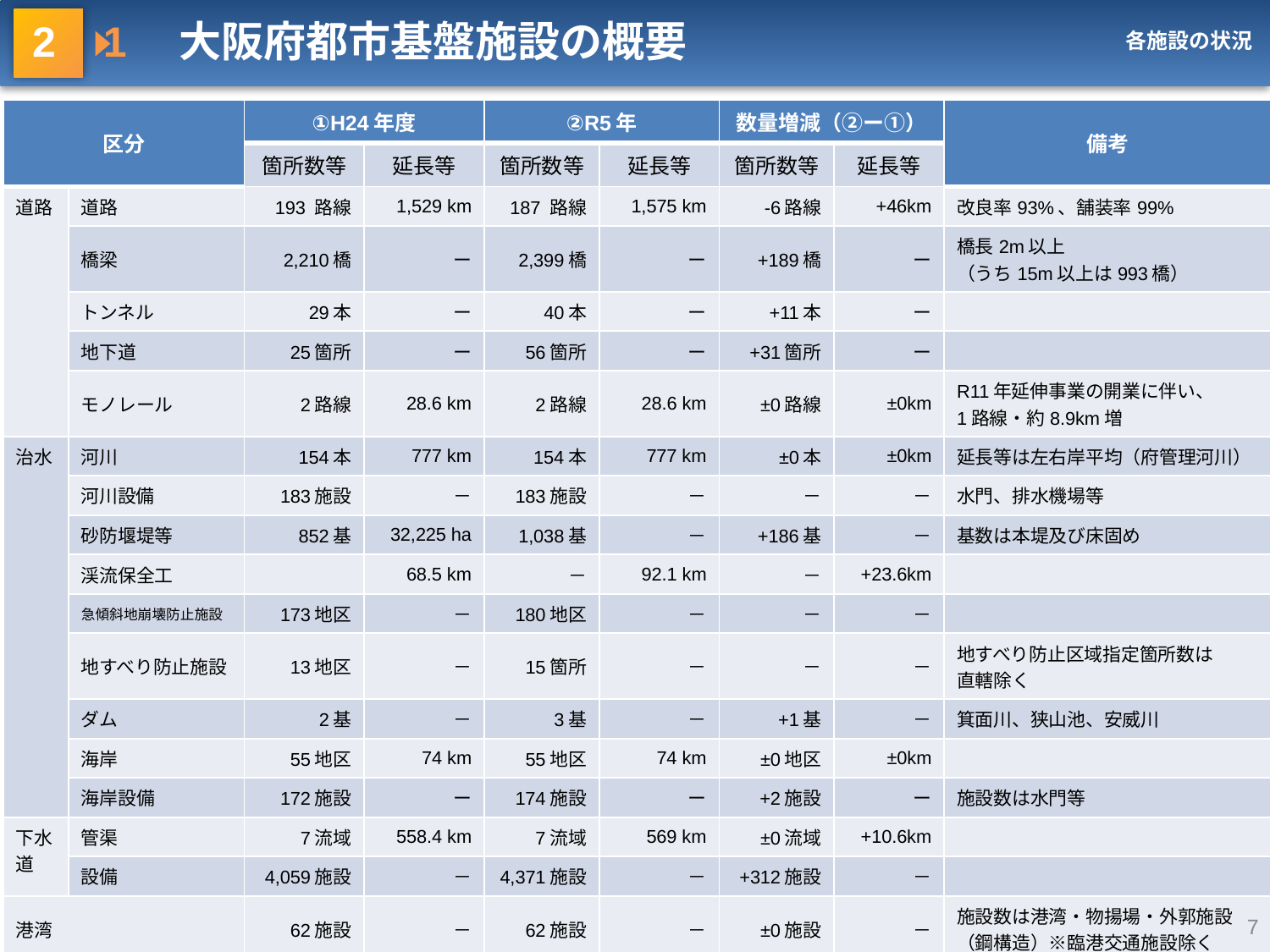

2    1　大阪府都市基盤施設の概要
各施設の状況

| 区分 |  | ①H24年度 |  | ②R5年 |  | 数量増減（②ー①） |  | 備考 |
| --- | --- | --- | --- | --- | --- | --- | --- | --- |
| 区分 |  | 箇所数等 | 延長等 | 箇所数等 | 延長等 | 箇所数等 | 延長等 | 備考 |
| 道路 | 道路 | 193 路線 | 1,529 km | 187 路線 | 1,575 km | -6路線 | +46km | 改良率93%、舗装率99% |
|  | 橋梁 | 2,210橋 | ー | 2,399橋 | ー | +189橋 | ー | 橋長2m以上 （うち15m以上は993橋） |
|  | トンネル | 29本 | ー | 40本 | ー | +11本 | ー |  |
|  | 地下道 | 25箇所 | ー | 56箇所 | ー | +31箇所 | ー |  |
|  | モノレール | 2路線 | 28.6 km | 2路線 | 28.6 km | ±0路線 | ±0km | R11年延伸事業の開業に伴い、 1路線・約8.9km増 |
| 治水 | 河川 | 154本 | 777 km | 154本 | 777 km | ±0本 | ±0km | 延長等は左右岸平均（府管理河川） |
|  | 河川設備 | 183施設 | － | 183施設 | － | － | － | 水門、排水機場等 |
|  | 砂防堰堤等 | 852基 | 32,225 ha | 1,038基 | － | +186基 | － | 基数は本堤及び床固め |
|  | 渓流保全工 |  | 68.5 km | － | 92.1 km | － | +23.6km |  |
|  | 急傾斜地崩壊防止施設 | 173地区 | － | 180地区 | － | － | － |  |
|  | 地すべり防止施設 | 13地区 | － | 15箇所 | － | － | － | 地すべり防止区域指定箇所数は 直轄除く |
|  | ダム | 2基 | － | 3基 | － | +1基 | － | 箕面川、狭山池、安威川 |
|  | 海岸 | 55地区 | 74 km | 55地区 | 74 km | ±0地区 | ±0km |  |
|  | 海岸設備 | 172施設 | ー | 174施設 | ー | +2施設 | ー | 施設数は水門等 |
| 下水道 | 管渠 | 7流域 | 558.4 km | 7流域 | 569 km | ±0流域 | +10.6km |  |
|  | 設備 | 4,059施設 | － | 4,371施設 | － | +312施設 | － |  |
| 港湾 |  | 62施設 | － | 62施設 | － | ±0施設 | － | 施設数は港湾・物揚場・外郭施設（鋼構造）※臨港交通施設除く |
| 公園 |  | 18公園 | 968.2 ha | 19公園 | 1008.7 ha | +1公園 | +40.5 ha |  |
7